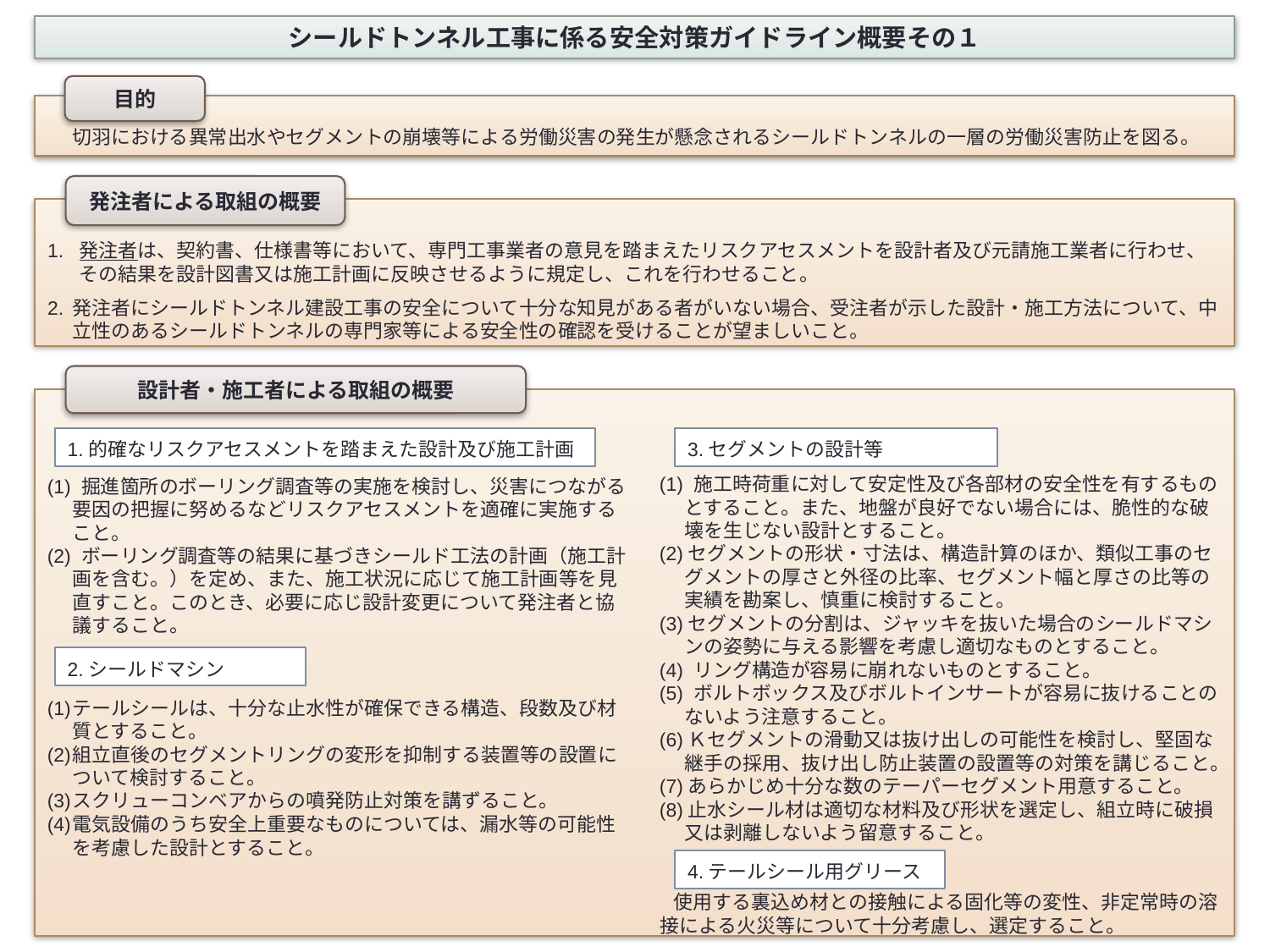

シールドトンネル工事に係る安全対策ガイドライン概要その１
目的

切羽における異常出水やセグメントの崩壊等による労働災害の発生が懸念されるシールドトンネルの一層の労働災害防止を図る。
発注者による取組の概要

発注者は、契約書、仕様書等において、専門工事業者の意見を踏まえたリスクアセスメントを設計者及び元請施工業者に行わせ、その結果を設計図書又は施工計画に反映させるように規定し、これを行わせること。

2.	発注者にシールドトンネル建設工事の安全について十分な知見がある者がいない場合、受注者が示した設計・施工方法について、中立性のあるシールドトンネルの専門家等による安全性の確認を受けることが望ましいこと。

設計者・施工者による取組の概要

(1) 掘進箇所のボーリング調査等の実施を検討し、災害につながる要因の把握に努めるなどリスクアセスメントを適確に実施すること。
(2) ボーリング調査等の結果に基づきシールド工法の計画（施工計画を含む。）を定め、また、施工状況に応じて施工計画等を見直すこと。このとき、必要に応じ設計変更について発注者と協議すること。

(1)	テールシールは、十分な止水性が確保できる構造、段数及び材質とすること。
(2)	組立直後のセグメントリングの変形を抑制する装置等の設置について検討すること。
(3)	スクリューコンベアからの噴発防止対策を講ずること。
(4)	電気設備のうち安全上重要なものについては、漏水等の可能性を考慮した設計とすること。

(1) 施工時荷重に対して安定性及び各部材の安全性を有するものとすること。また、地盤が良好でない場合には、脆性的な破壊を生じない設計とすること。
(2)セグメントの形状・寸法は、構造計算のほか、類似工事のセグメントの厚さと外径の比率、セグメント幅と厚さの比等の実績を勘案し、慎重に検討すること。
(3)セグメントの分割は、ジャッキを抜いた場合のシールドマシンの姿勢に与える影響を考慮し適切なものとすること。
(4) リング構造が容易に崩れないものとすること。
(5) ボルトボックス及びボルトインサートが容易に抜けることのないよう注意すること。
(6)Ｋセグメントの滑動又は抜け出しの可能性を検討し、堅固な継手の採用、抜け出し防止装置の設置等の対策を講じること。
(7)あらかじめ十分な数のテーパーセグメント用意すること。
(8)止水シール材は適切な材料及び形状を選定し、組立時に破損又は剥離しないよう留意すること。

　　使用する裏込め材との接触による固化等の変性、非定常時の溶接による火災等について十分考慮し、選定すること。
1.的確なリスクアセスメントを踏まえた設計及び施工計画
3.セグメントの設計等
2.シールドマシン
4.テールシール用グリース
1